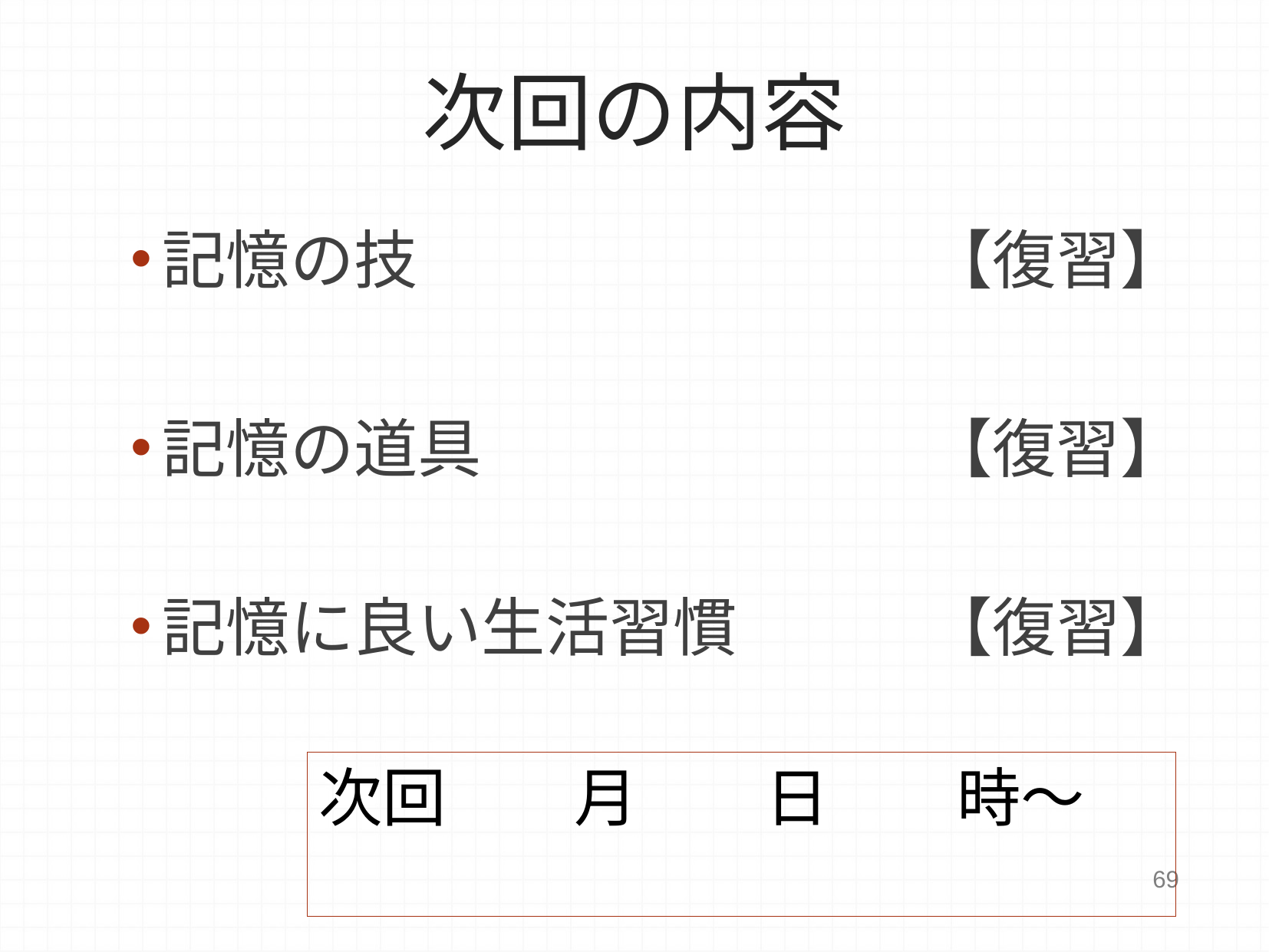

次回の内容
記憶の技　　　　　　　　【復習】

記憶の道具　　　　　　　【復習】

記憶に良い生活習慣　　　【復習】
次回　　月　　日　　時～
69